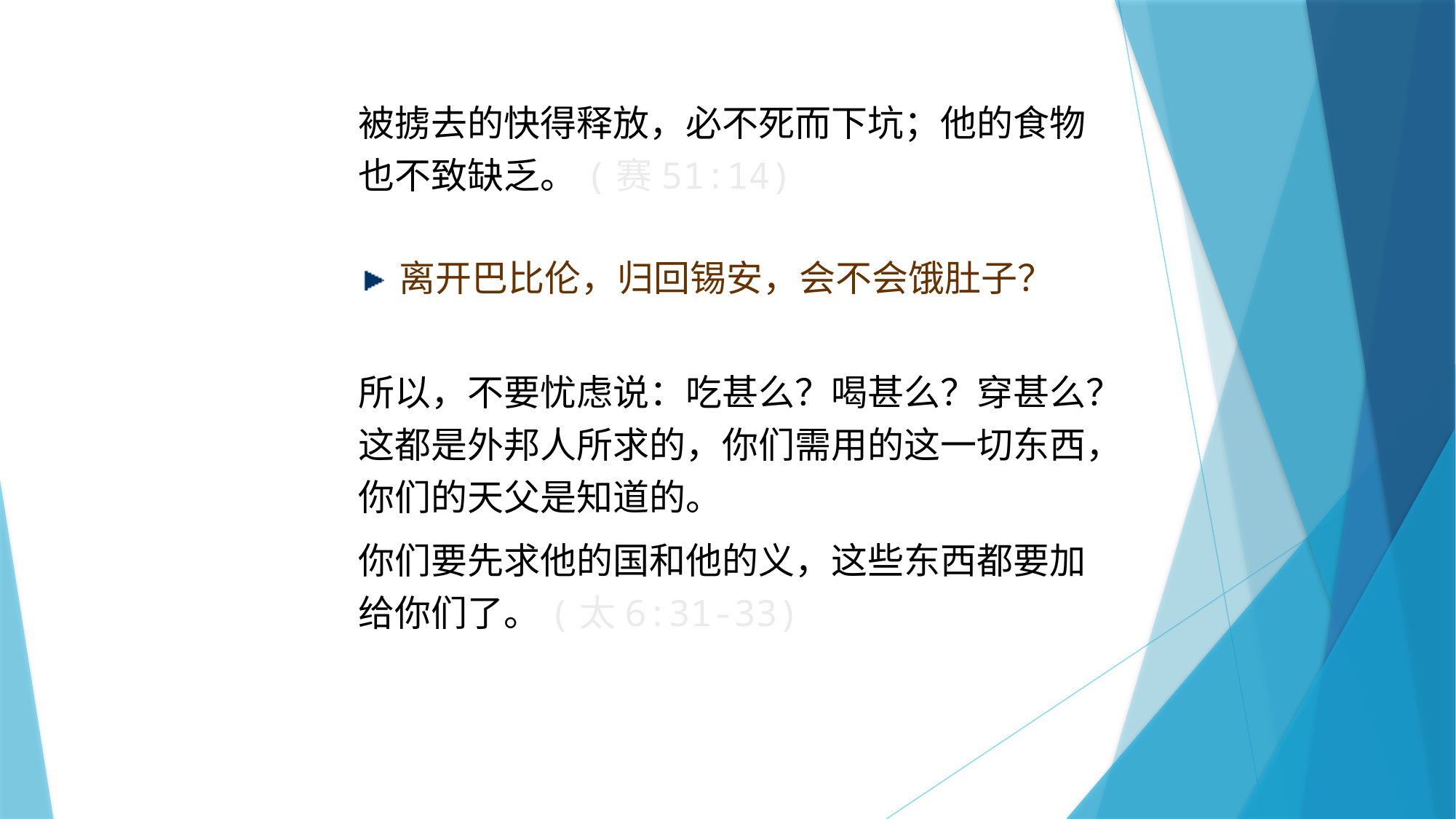

被掳去的快得释放，必不死而下坑；他的食物也不致缺乏。(赛51:14)
离开巴比伦，归回锡安，会不会饿肚子？
所以，不要忧虑说：吃甚么？喝甚么？穿甚么？这都是外邦人所求的，你们需用的这一切东西，你们的天父是知道的。
你们要先求他的国和他的义，这些东西都要加给你们了。(太6:31-33)